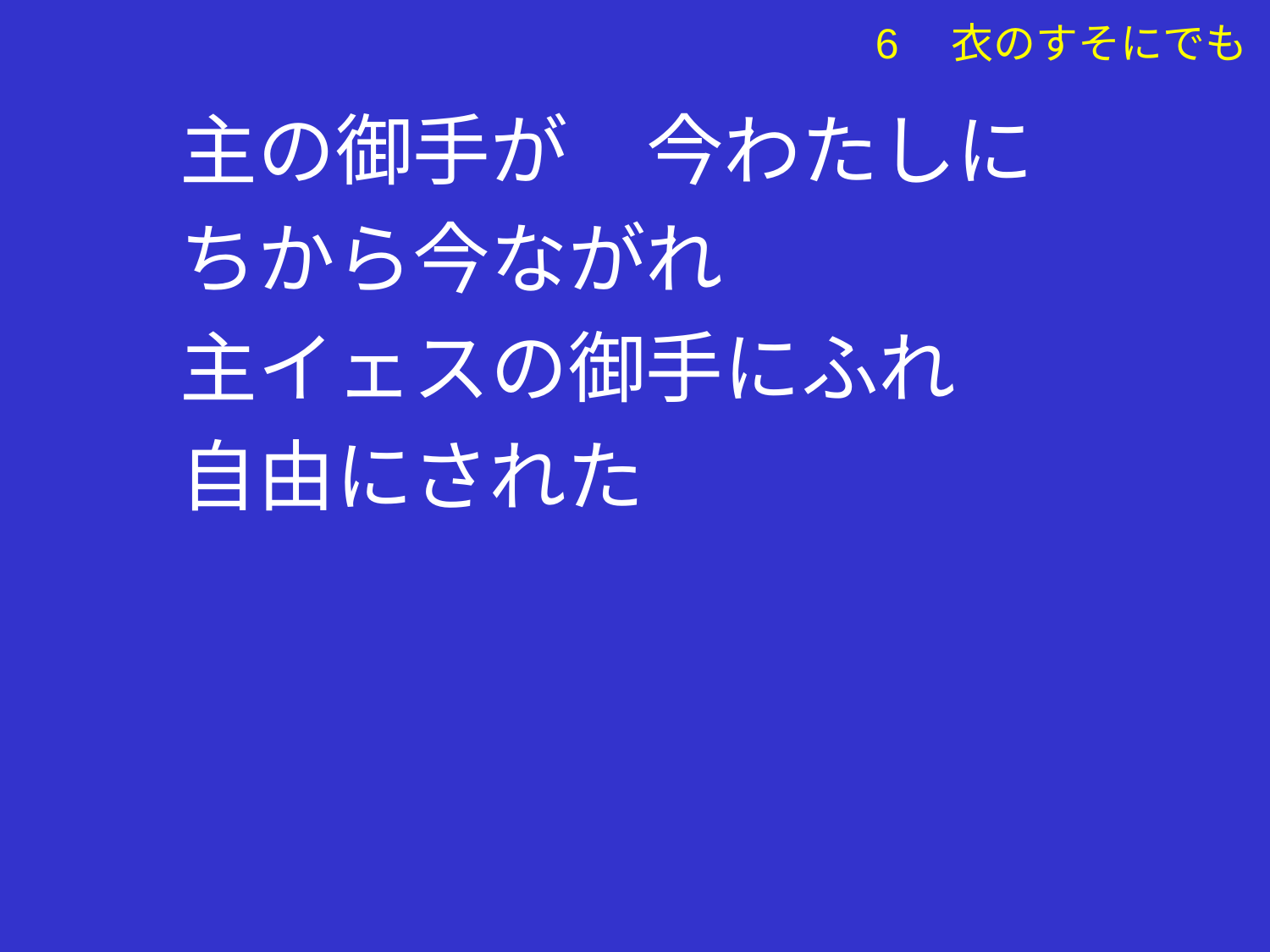

主の御手が　今わたしに
　ちから今ながれ
　主イェスの御手にふれ
　自由にされた
# 6　衣のすそにでも